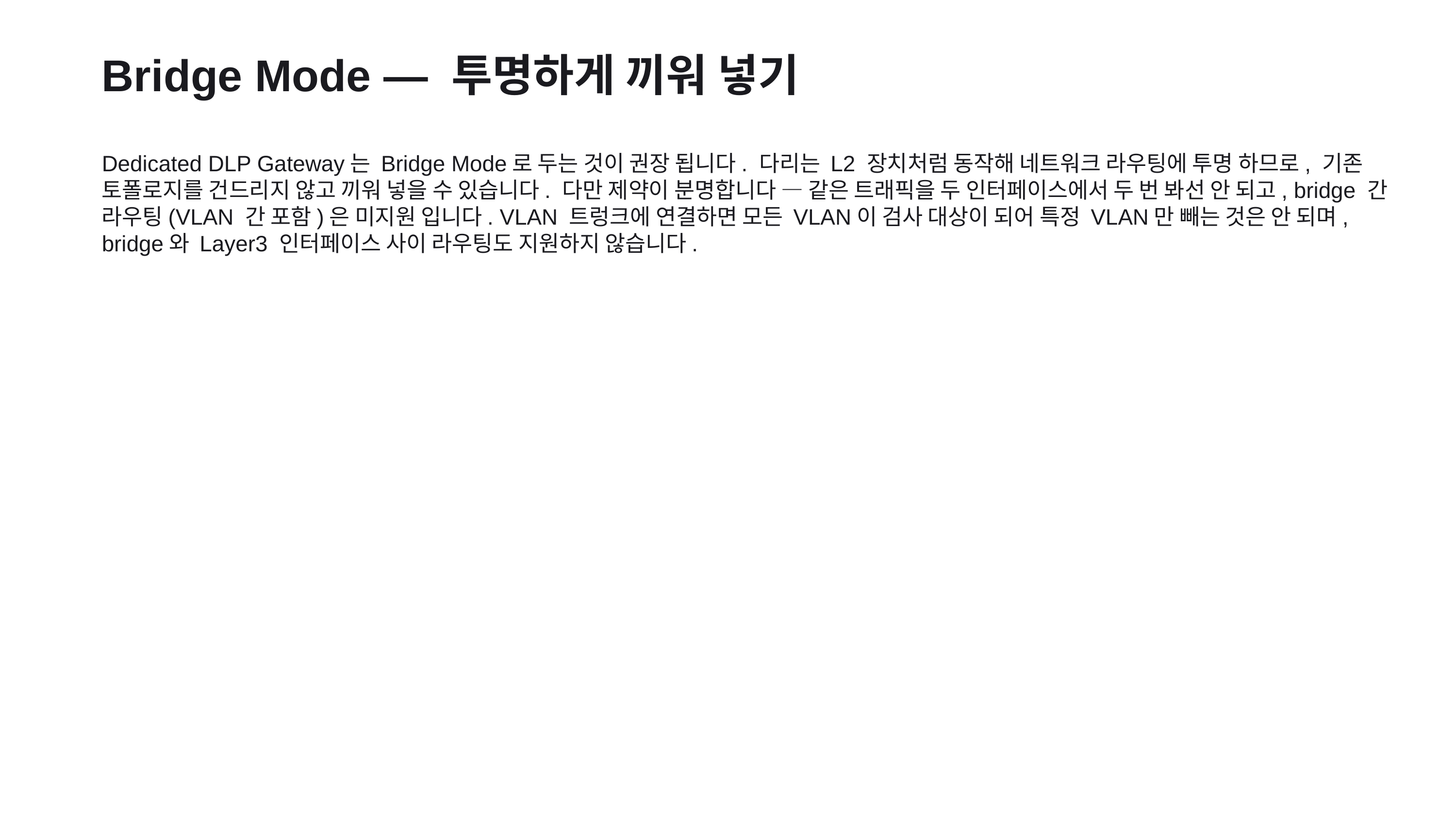

Bridge Mode — 투명하게 끼워 넣기
Dedicated DLP Gateway는 Bridge Mode로 두는 것이 권장 됩니다. 다리는 L2 장치처럼 동작해 네트워크 라우팅에 투명 하므로, 기존 토폴로지를 건드리지 않고 끼워 넣을 수 있습니다. 다만 제약이 분명합니다 — 같은 트래픽을 두 인터페이스에서 두 번 봐선 안 되고, bridge 간 라우팅(VLAN 간 포함)은 미지원 입니다. VLAN 트렁크에 연결하면 모든 VLAN이 검사 대상이 되어 특정 VLAN만 빼는 것은 안 되며, bridge와 Layer3 인터페이스 사이 라우팅도 지원하지 않습니다.